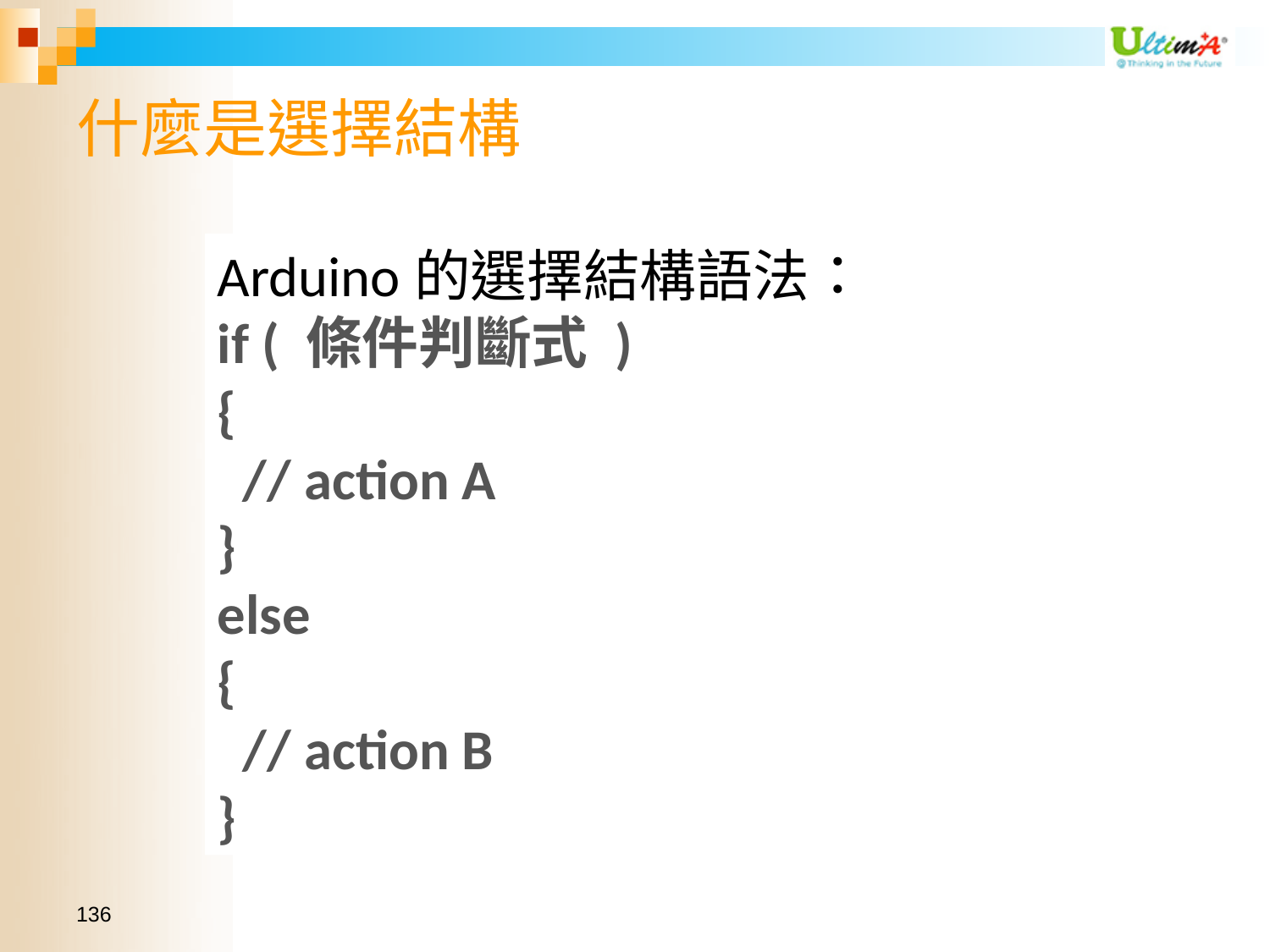

# 什麼是選擇結構
Arduino的選擇結構語法：
if ( 條件判斷式 )
{
  // action A
}
else
{
  // action B
}
136